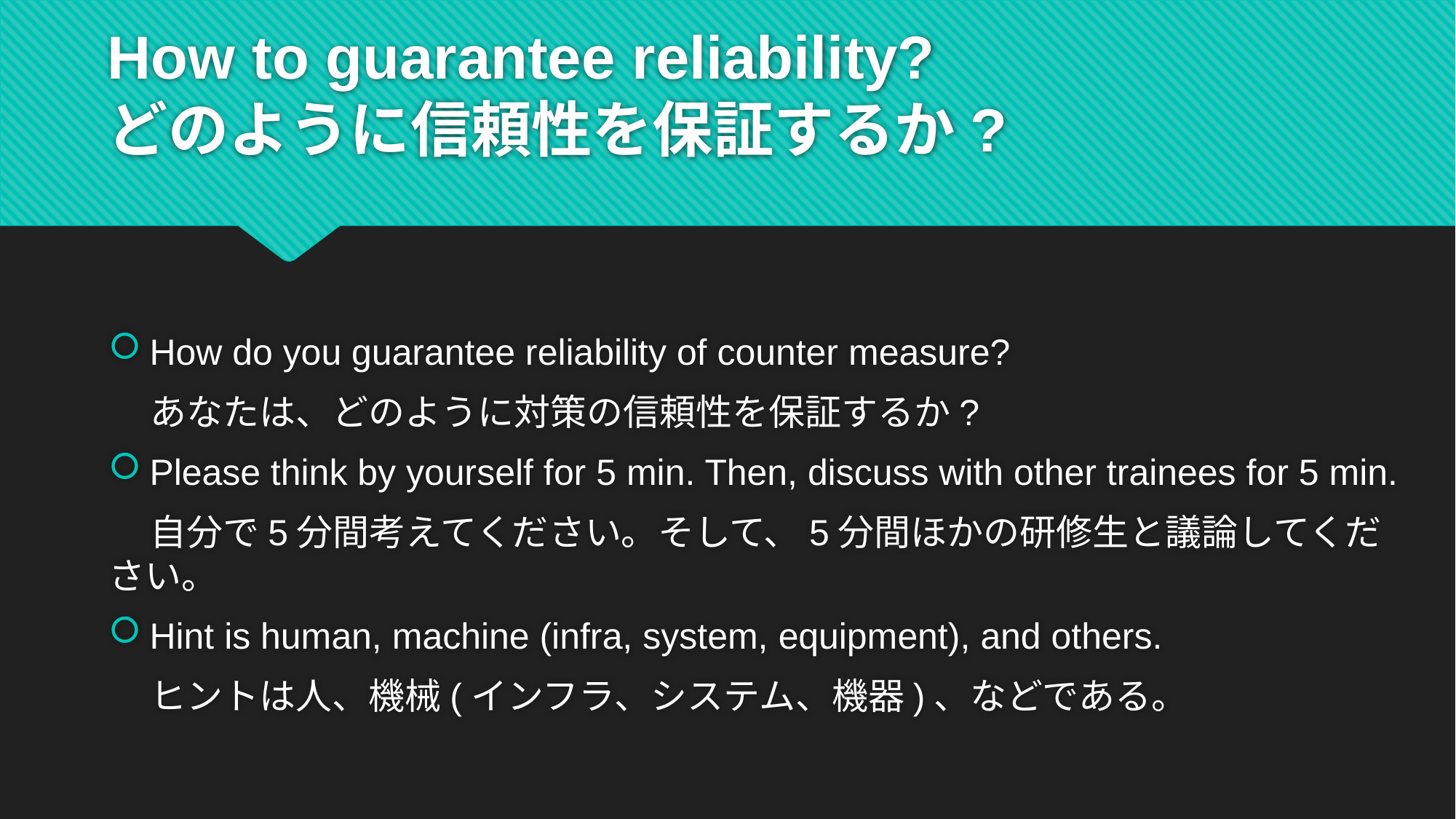

# How to guarantee reliability? どのように信頼性を保証するか?
How do you guarantee reliability of counter measure?
    あなたは、どのように対策の信頼性を保証するか?
Please think by yourself for 5 min. Then, discuss with other trainees for 5 min.
    自分で5分間考えてください。そして、5分間ほかの研修生と議論してください。
Hint is human, machine (infra, system, equipment), and others.
    ヒントは人、機械(インフラ、システム、機器)、などである。